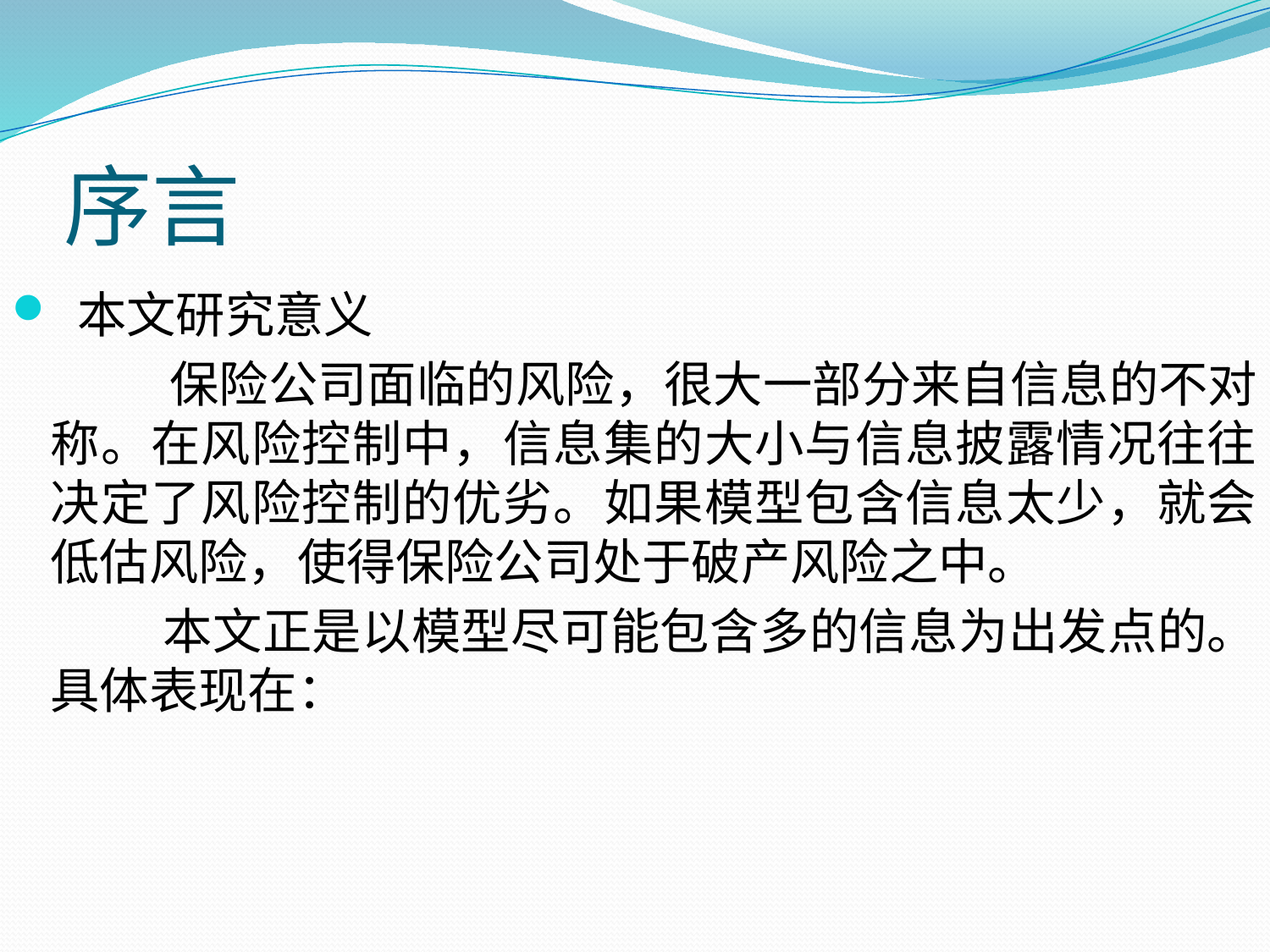

# 序言
 本文研究意义
             保险公司面临的风险，很大一部分来自信息的不对称。在风险控制中，信息集的大小与信息披露情况往往决定了风险控制的优劣。如果模型包含信息太少，就会低估风险，使得保险公司处于破产风险之中。
            本文正是以模型尽可能包含多的信息为出发点的。具体表现在：